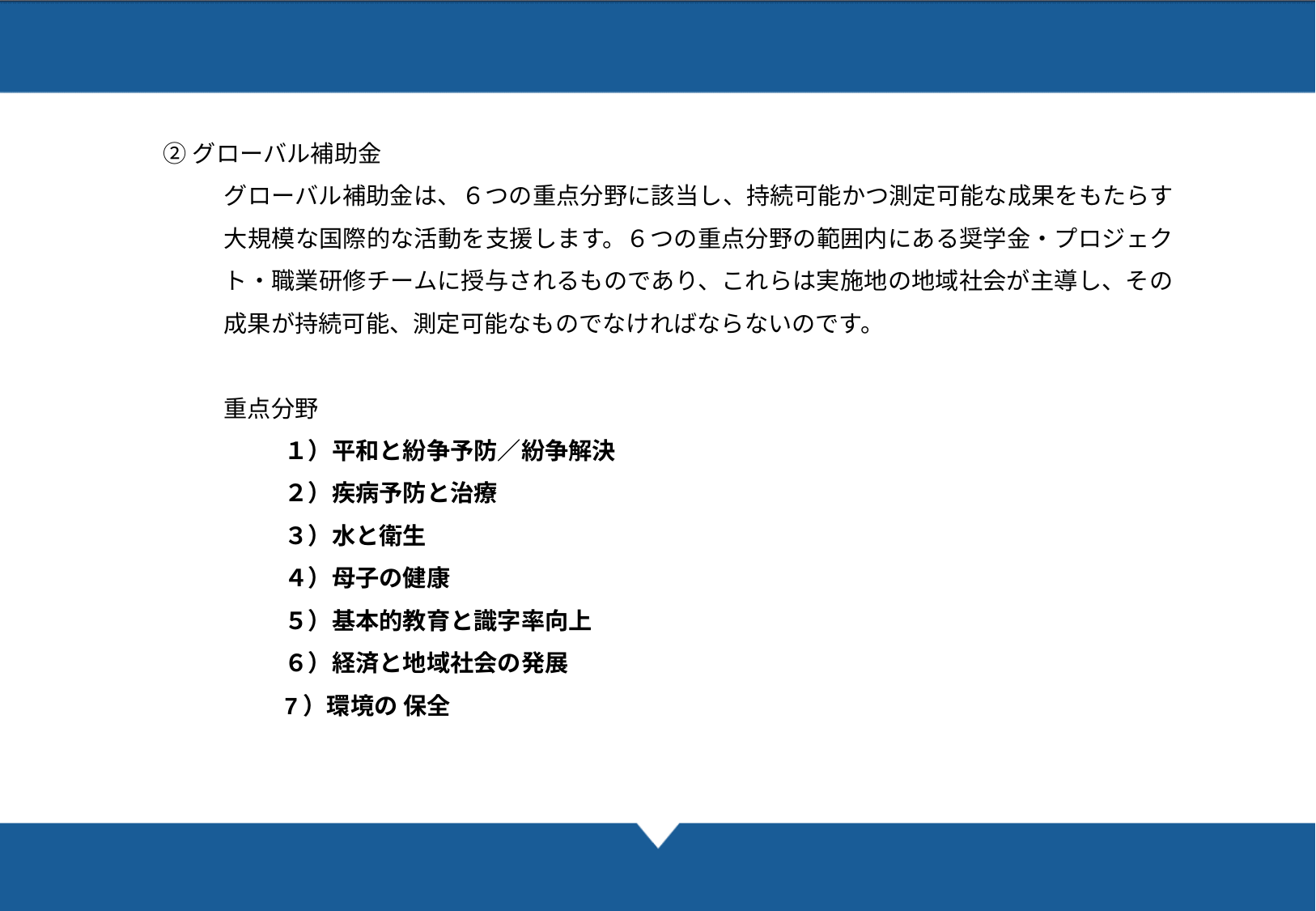

36
②グローバル補助金
グローバル補助金は、６つの重点分野に該当し、持続可能かつ測定可能な成果をもたらす大規模な国際的な活動を支援します。６つの重点分野の範囲内にある奨学金・プロジェクト・職業研修チームに授与されるものであり、これらは実施地の地域社会が主導し、その成果が持続可能、測定可能なものでなければならないのです。

重点分野
１）平和と紛争予防／紛争解決
２）疾病予防と治療
３）水と衛生
４）母子の健康
５）基本的教育と識字率向上
６）経済と地域社会の発展
7）環境の 保全
07 Reference Images
XX University　Name